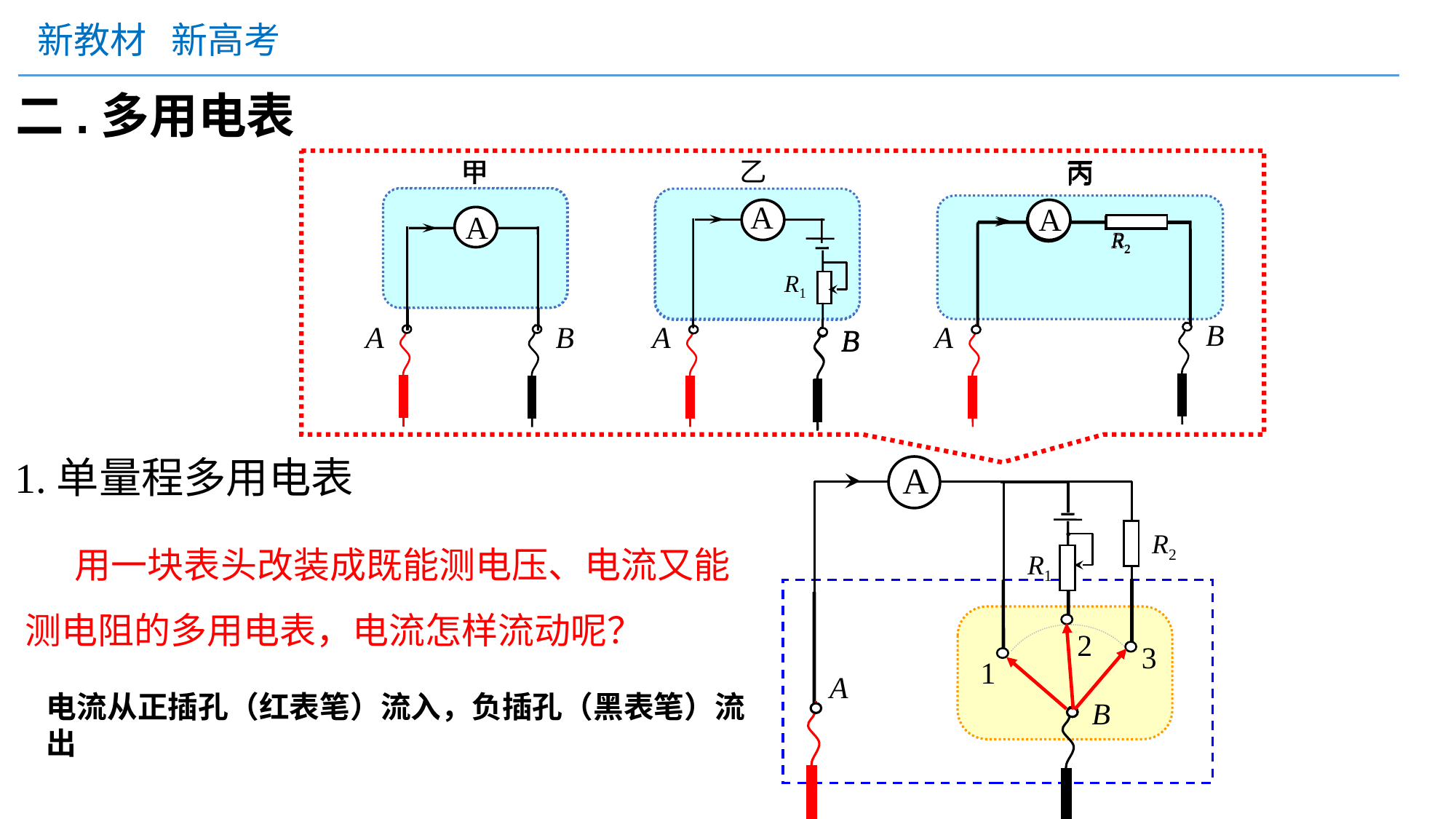

二.多用电表
乙
甲

A

甲

A

丙
A

R2

丙
A

R2

A

R1

B

A

R1

B

B

A

A

A

B

1.单量程多用电表
A

R2

R1

     用一块表头改装成既能测电压、电流又能测电阻的多用电表，电流怎样流动呢？

2

3

1

A
电流从正插孔（红表笔）流入，负插孔（黑表笔）流出
B